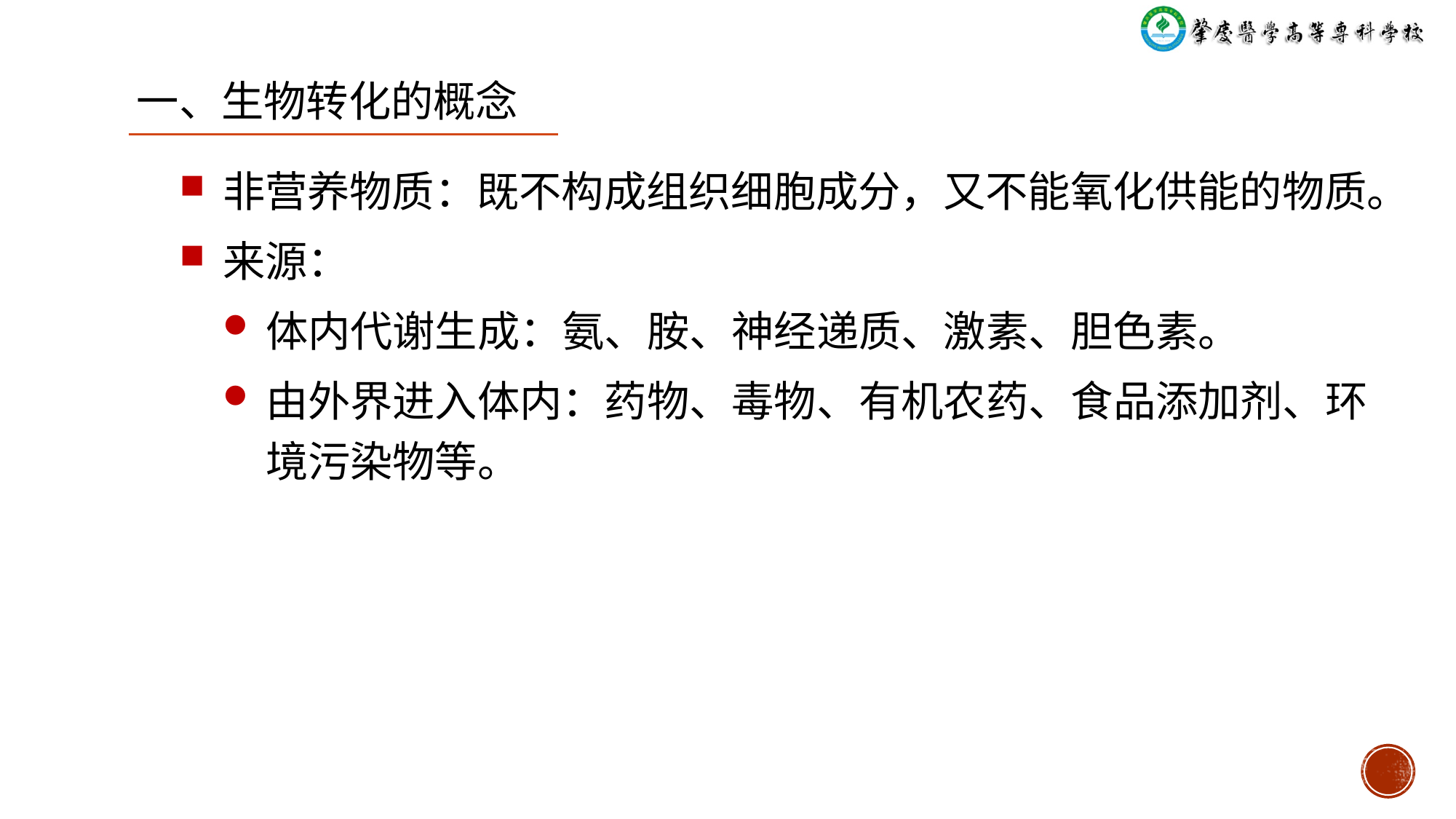

一、生物转化的概念
非营养物质：既不构成组织细胞成分，又不能氧化供能的物质。
来源：
体内代谢生成：氨、胺、神经递质、激素、胆色素。
由外界进入体内：药物、毒物、有机农药、食品添加剂、环境污染物等。